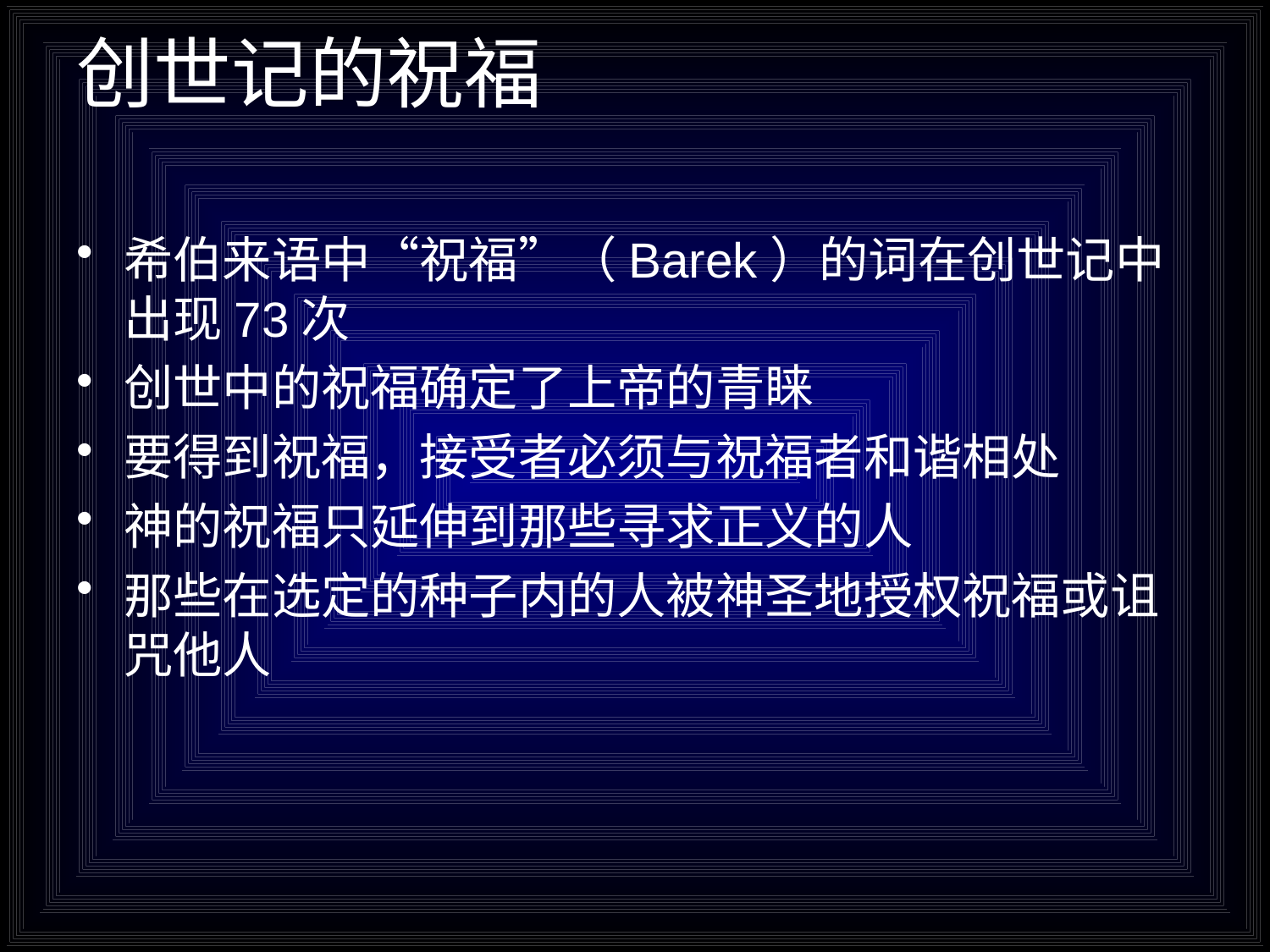

# 创世记的祝福

希伯来语中“祝福”（Barek）的词在创世记中出现73次
创世中的祝福确定了上帝的青睐
要得到祝福，接受者必须与祝福者和谐相处
神的祝福只延伸到那些寻求正义的人
那些在选定的种子内的人被神圣地授权祝福或诅咒他人